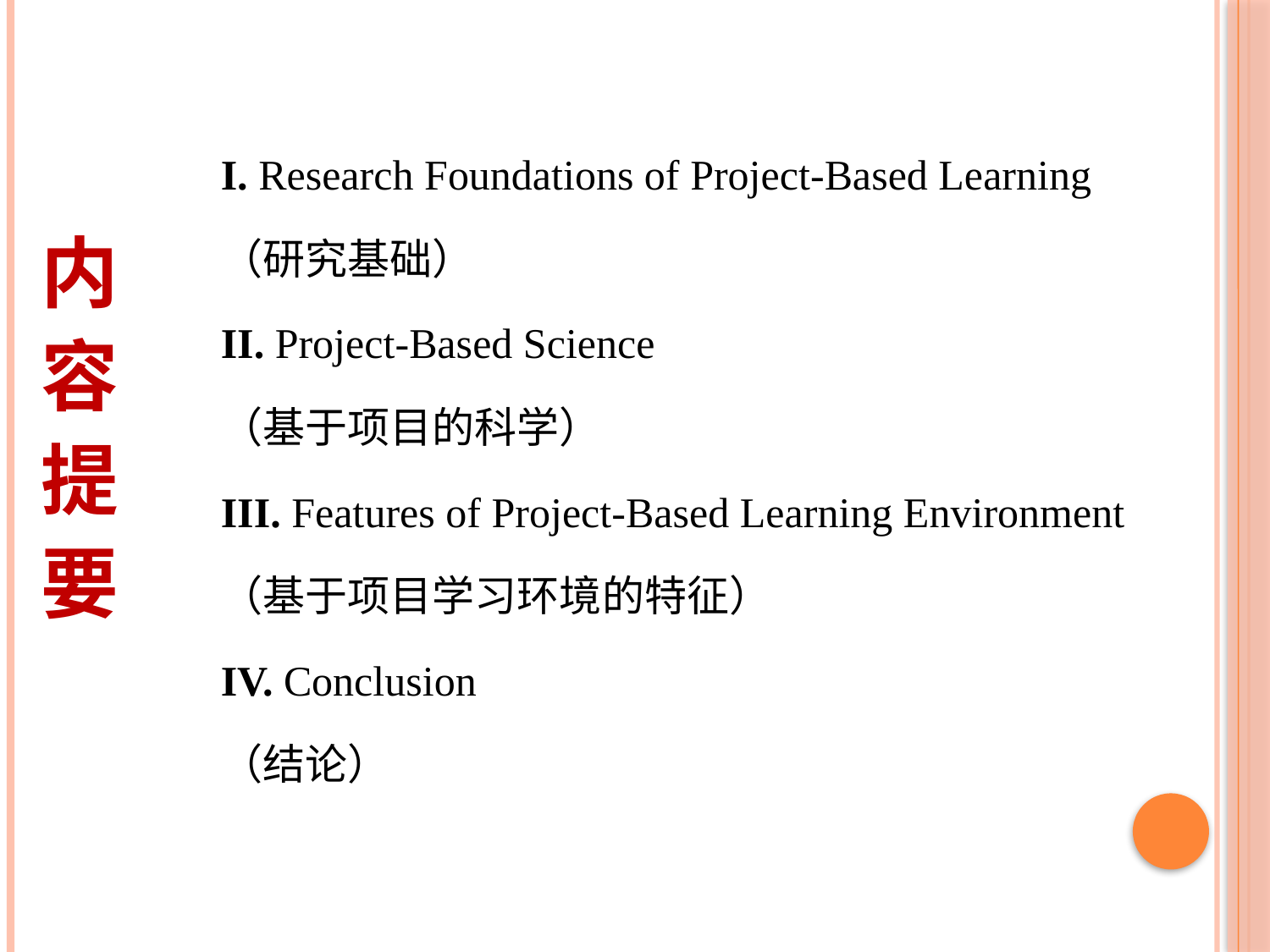

内
容
提
要
I. Research Foundations of Project-Based Learning
（研究基础）
II. Project-Based Science
（基于项目的科学）
III. Features of Project-Based Learning Environment
（基于项目学习环境的特征）
IV. Conclusion
（结论）